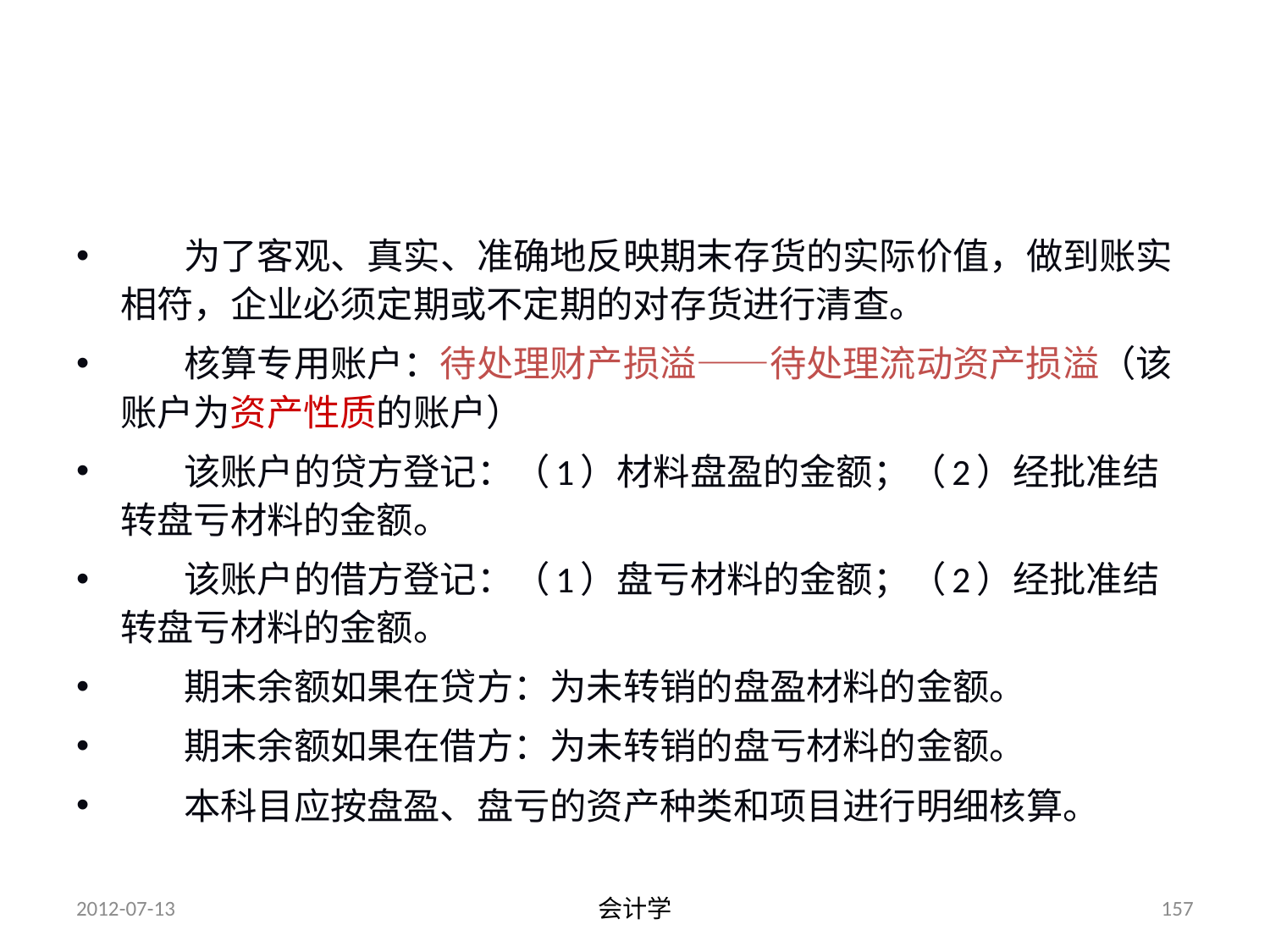

# 七、存货清查的核算（P.107）
       为了客观、真实、准确地反映期末存货的实际价值，做到账实相符，企业必须定期或不定期的对存货进行清查。
       核算专用账户：待处理财产损溢——待处理流动资产损溢（该账户为资产性质的账户）
       该账户的贷方登记：（1）材料盘盈的金额；（2）经批准结转盘亏材料的金额。
       该账户的借方登记：（1）盘亏材料的金额；（2）经批准结转盘亏材料的金额。
       期末余额如果在贷方：为未转销的盘盈材料的金额。
       期末余额如果在借方：为未转销的盘亏材料的金额。
       本科目应按盘盈、盘亏的资产种类和项目进行明细核算。
2012-07-13
会计学
157